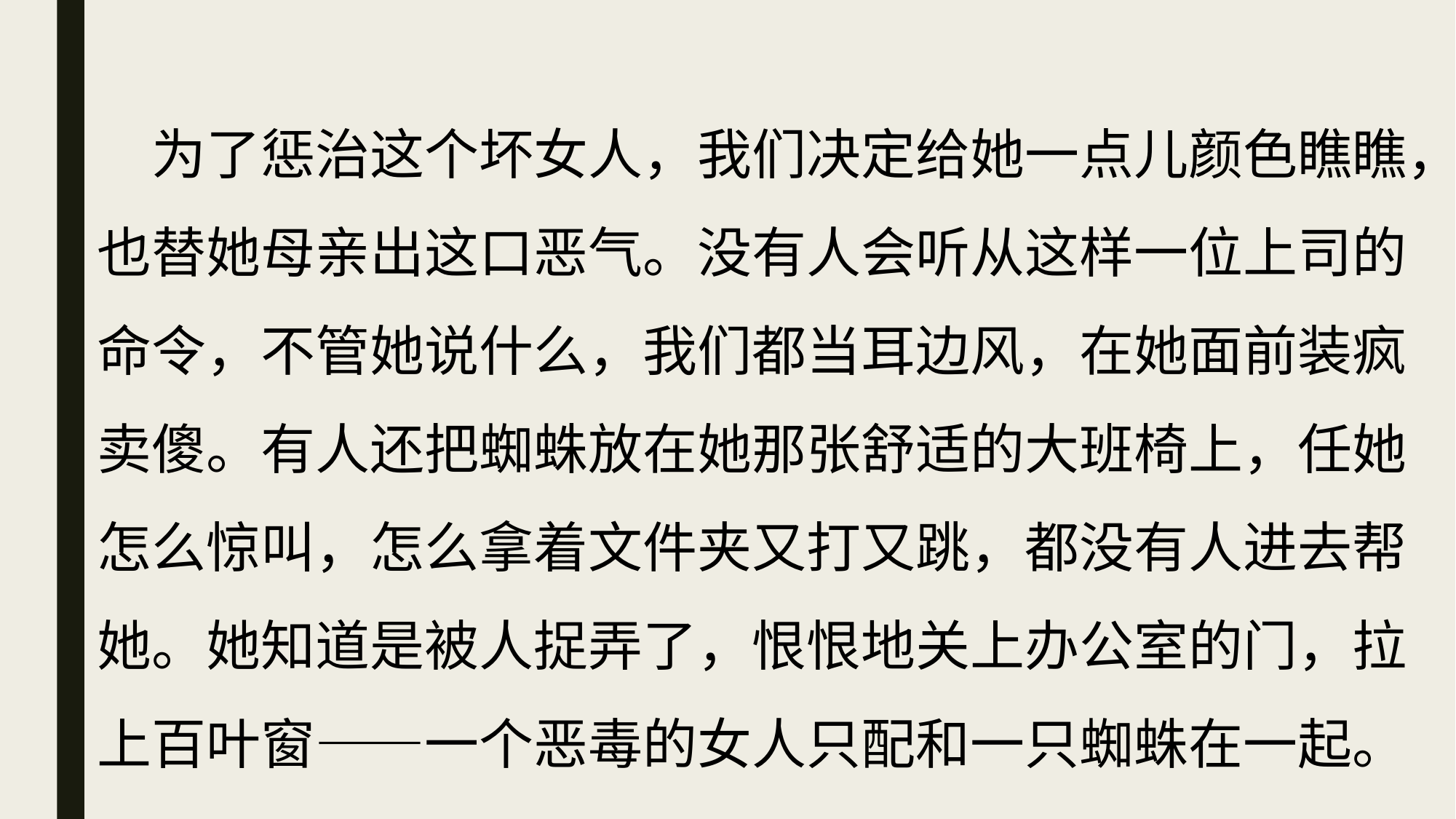

为了惩治这个坏女人，我们决定给她一点儿颜色瞧瞧，也替她母亲出这口恶气。没有人会听从这样一位上司的命令，不管她说什么，我们都当耳边风，在她面前装疯卖傻。有人还把蜘蛛放在她那张舒适的大班椅上，任她怎么惊叫，怎么拿着文件夹又打又跳，都没有人进去帮她。她知道是被人捉弄了，恨恨地关上办公室的门，拉上百叶窗——一个恶毒的女人只配和一只蜘蛛在一起。